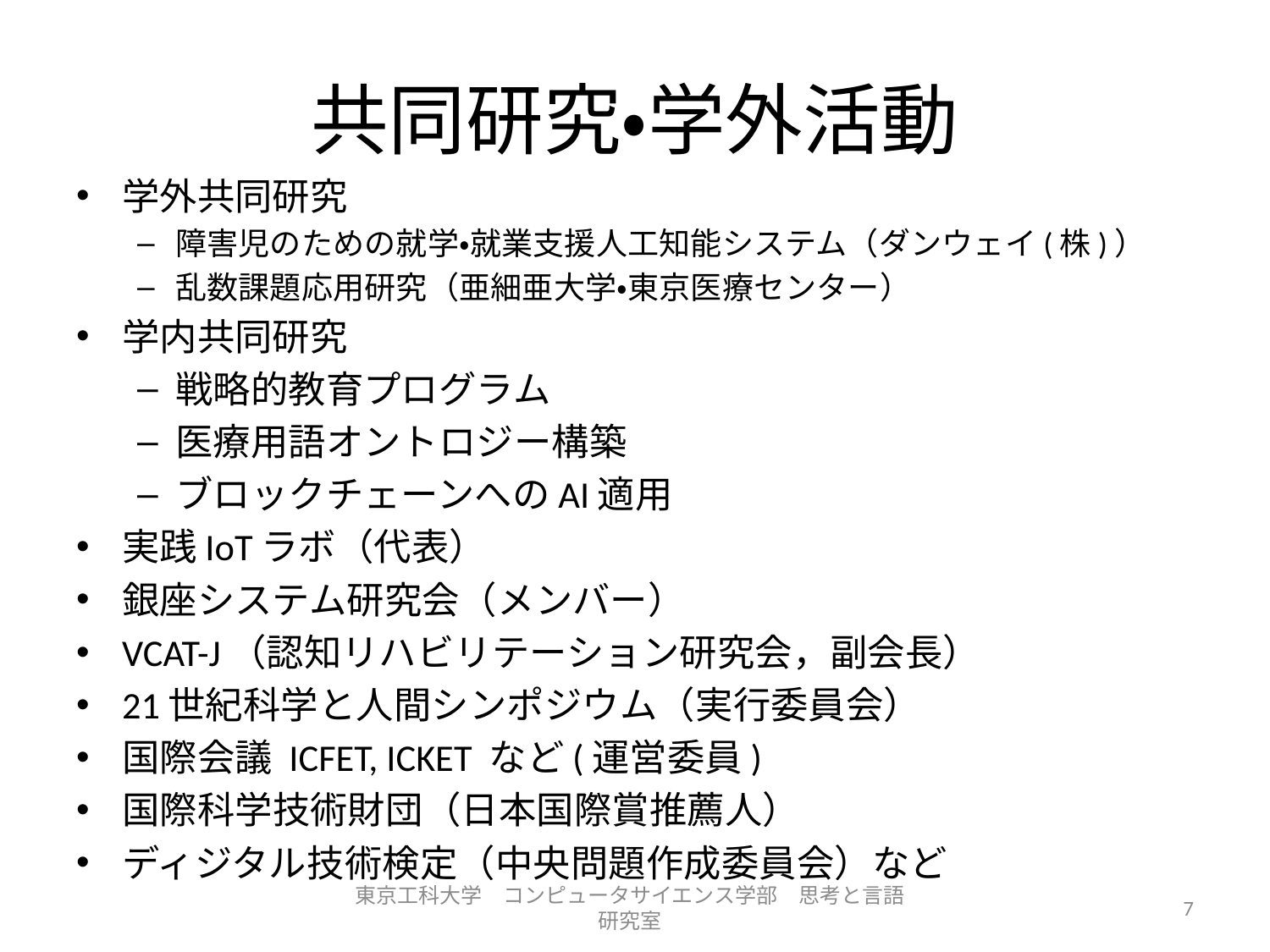

# 共同研究・学外活動
学外共同研究
障害児のための就学・就業支援人工知能システム（ダンウェイ(株)）
乱数課題応用研究（亜細亜大学・東京医療センター）
学内共同研究
戦略的教育プログラム
医療用語オントロジー構築
ブロックチェーンへのAI適用
実践IoTラボ（代表）
銀座システム研究会（メンバー）
VCAT-J（認知リハビリテーション研究会，副会長）
21世紀科学と人間シンポジウム（実行委員会）
国際会議 ICFET, ICKET など(運営委員)
国際科学技術財団（日本国際賞推薦人）
ディジタル技術検定（中央問題作成委員会）など
東京工科大学　コンピュータサイエンス学部　思考と言語研究室
7